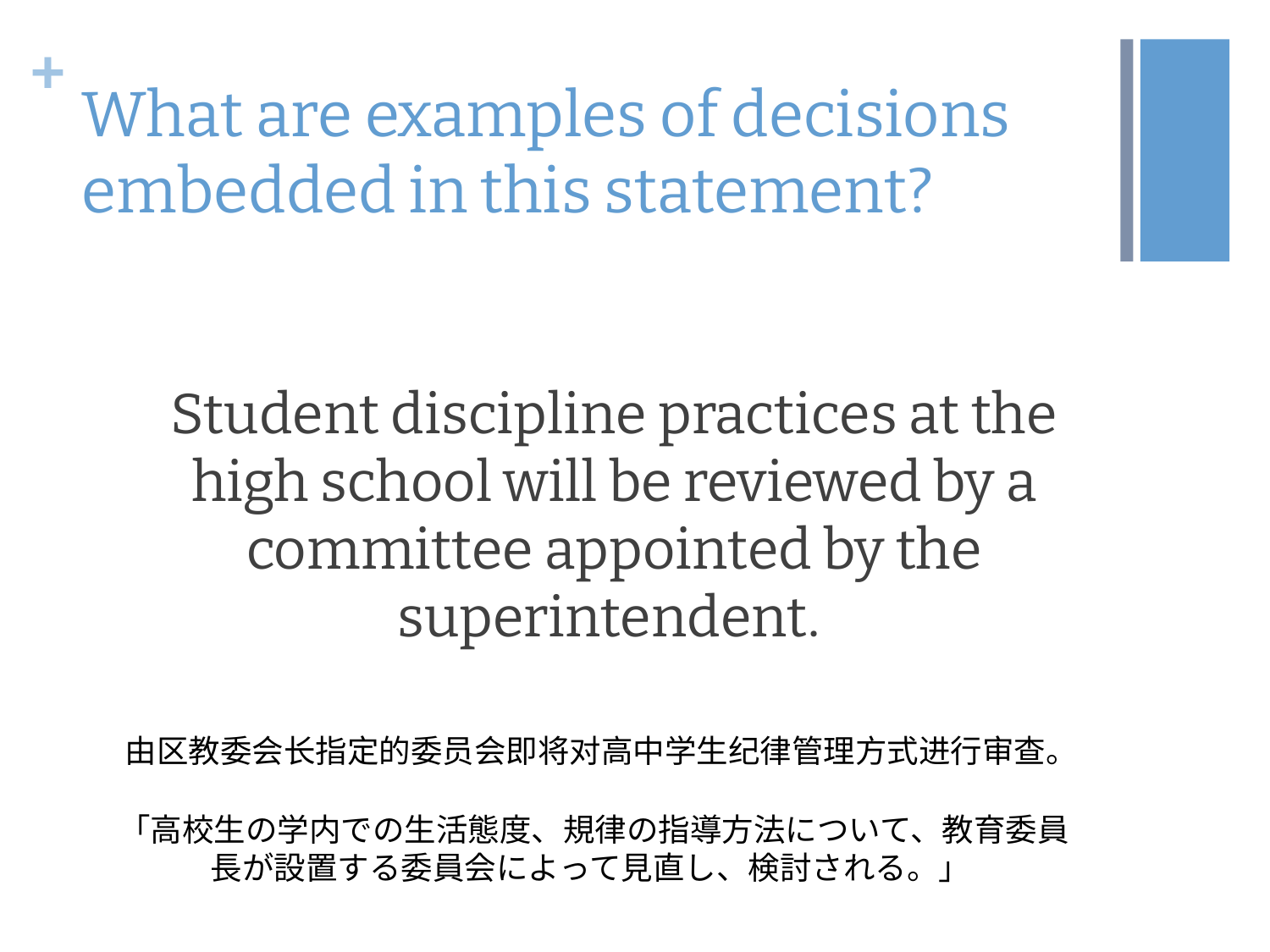

# What are examples of decisions embedded in this statement?
Student discipline practices at the high school will be reviewed by a committee appointed by the superintendent.

由区教委会长指定的委员会即将对高中学生纪律管理方式进行审查。
「高校生の学内での生活態度、規律の指導方法について、教育委員長が設置する委員会によって見直し、検討される。」